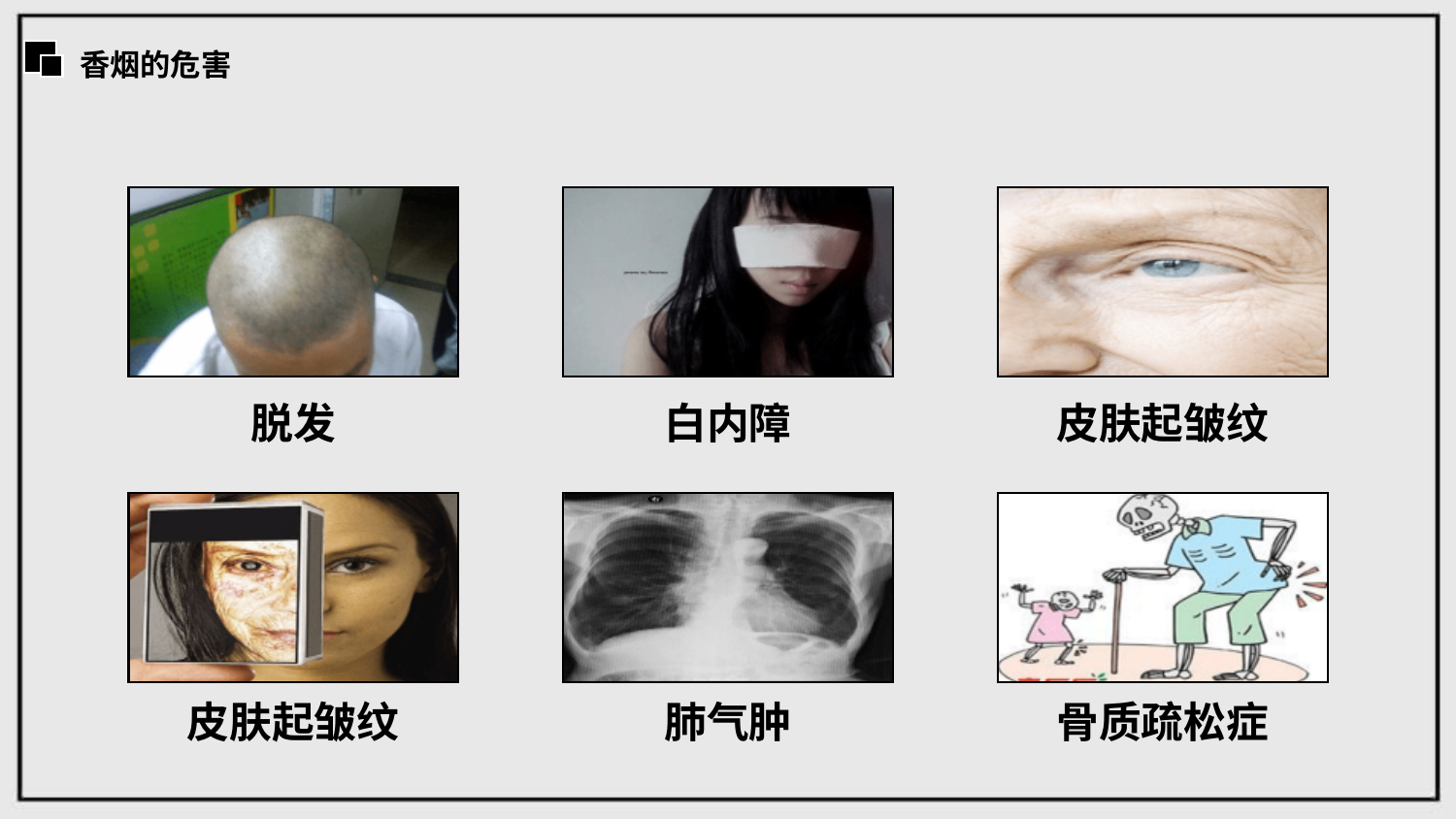

香烟的危害

脱发
白内障
皮肤起皱纹

皮肤起皱纹
肺气肿
骨质疏松症